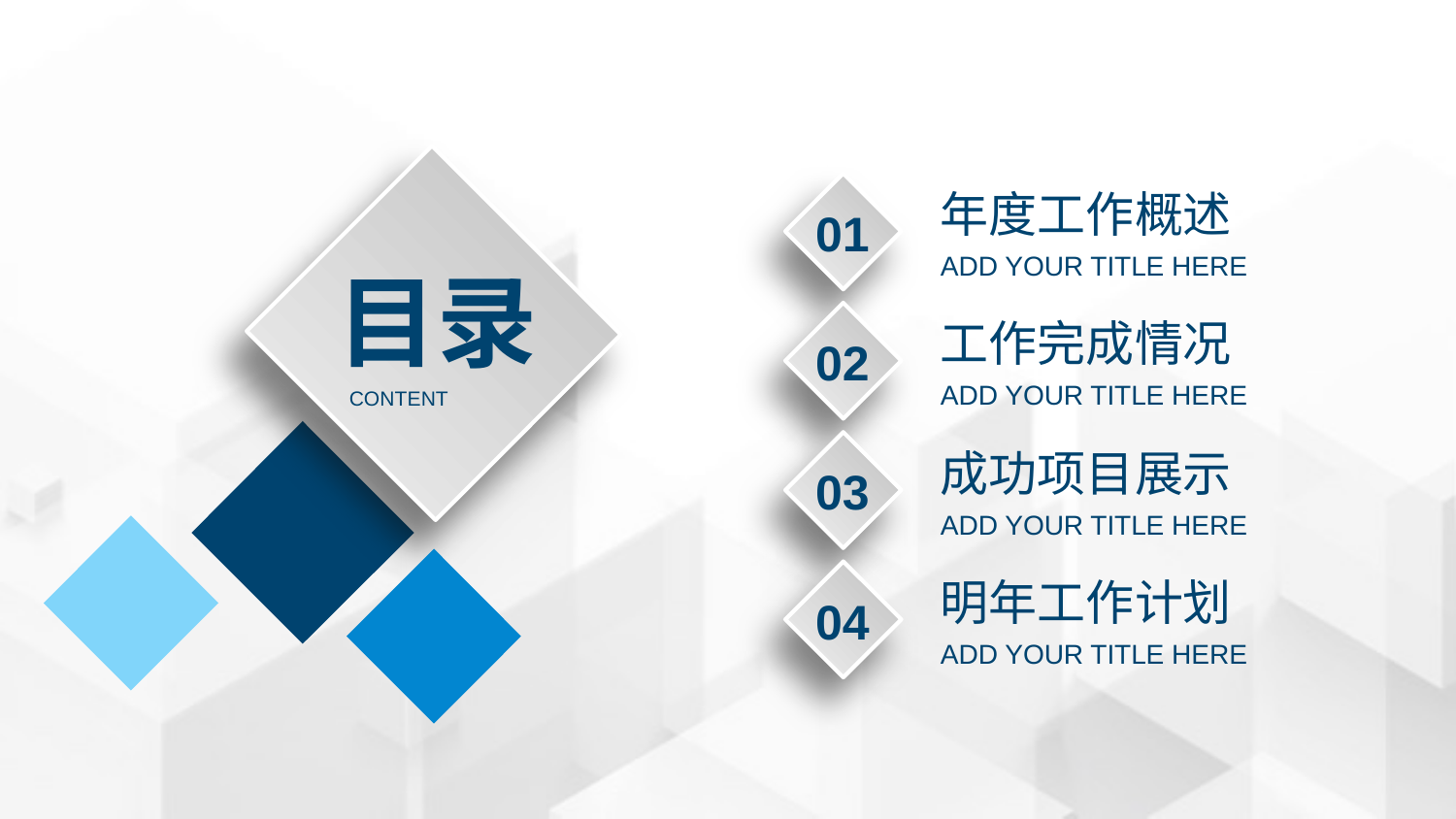

年度工作概述
ADD YOUR TITLE HERE

01
目录

工作完成情况ADD YOUR TITLE HERE

02
CONTENT

成功项目展示ADD YOUR TITLE HERE

03

明年工作计划ADD YOUR TITLE HERE

04